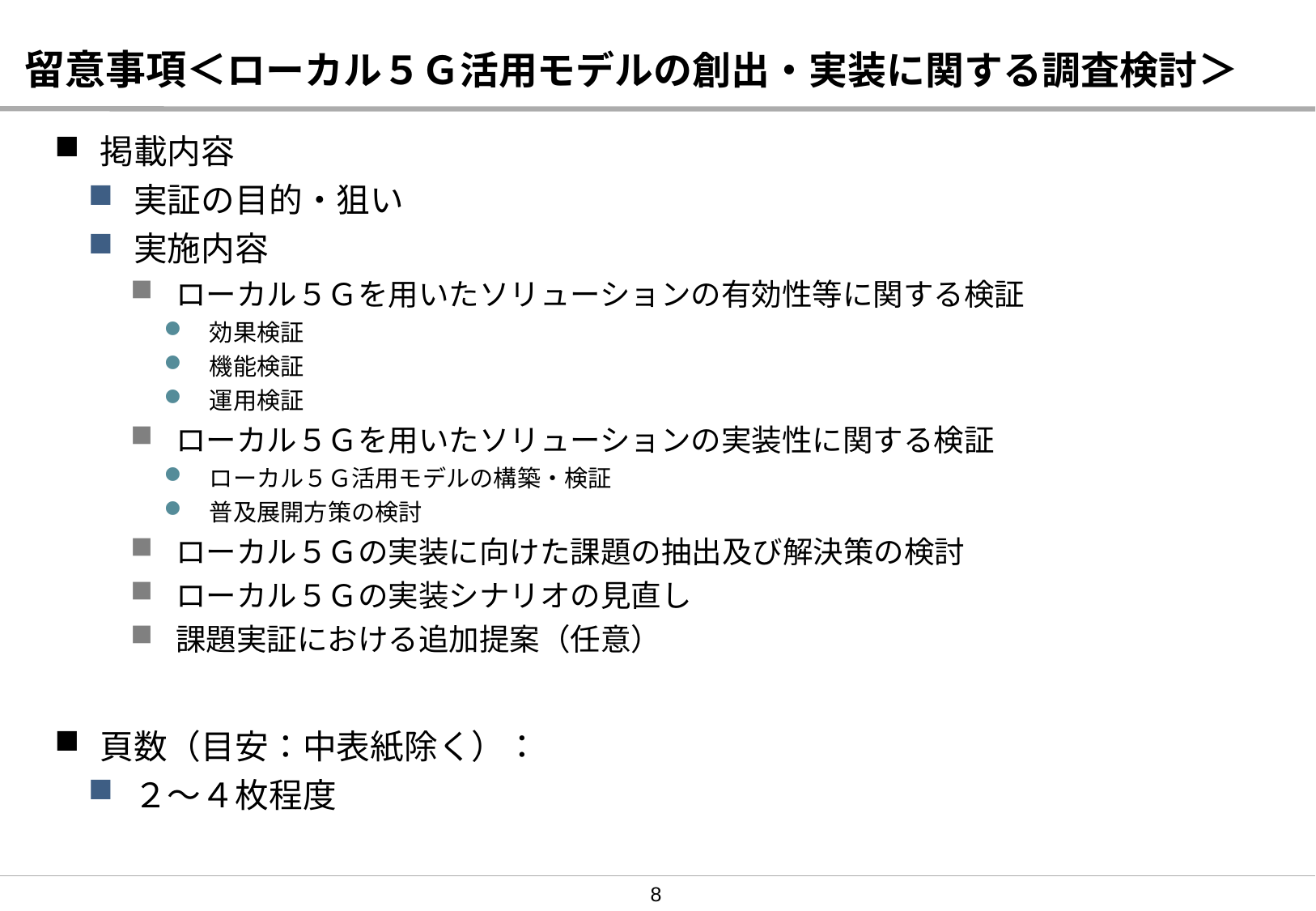

# 留意事項＜ローカル５Ｇ活用モデルの創出・実装に関する調査検討＞
掲載内容
実証の目的・狙い
実施内容
ローカル５Ｇを用いたソリューションの有効性等に関する検証
効果検証
機能検証
運用検証
ローカル５Ｇを用いたソリューションの実装性に関する検証
ローカル５Ｇ活用モデルの構築・検証
普及展開方策の検討
ローカル５Ｇの実装に向けた課題の抽出及び解決策の検討
ローカル５Ｇの実装シナリオの見直し
課題実証における追加提案（任意）

頁数（目安：中表紙除く）：
２～４枚程度